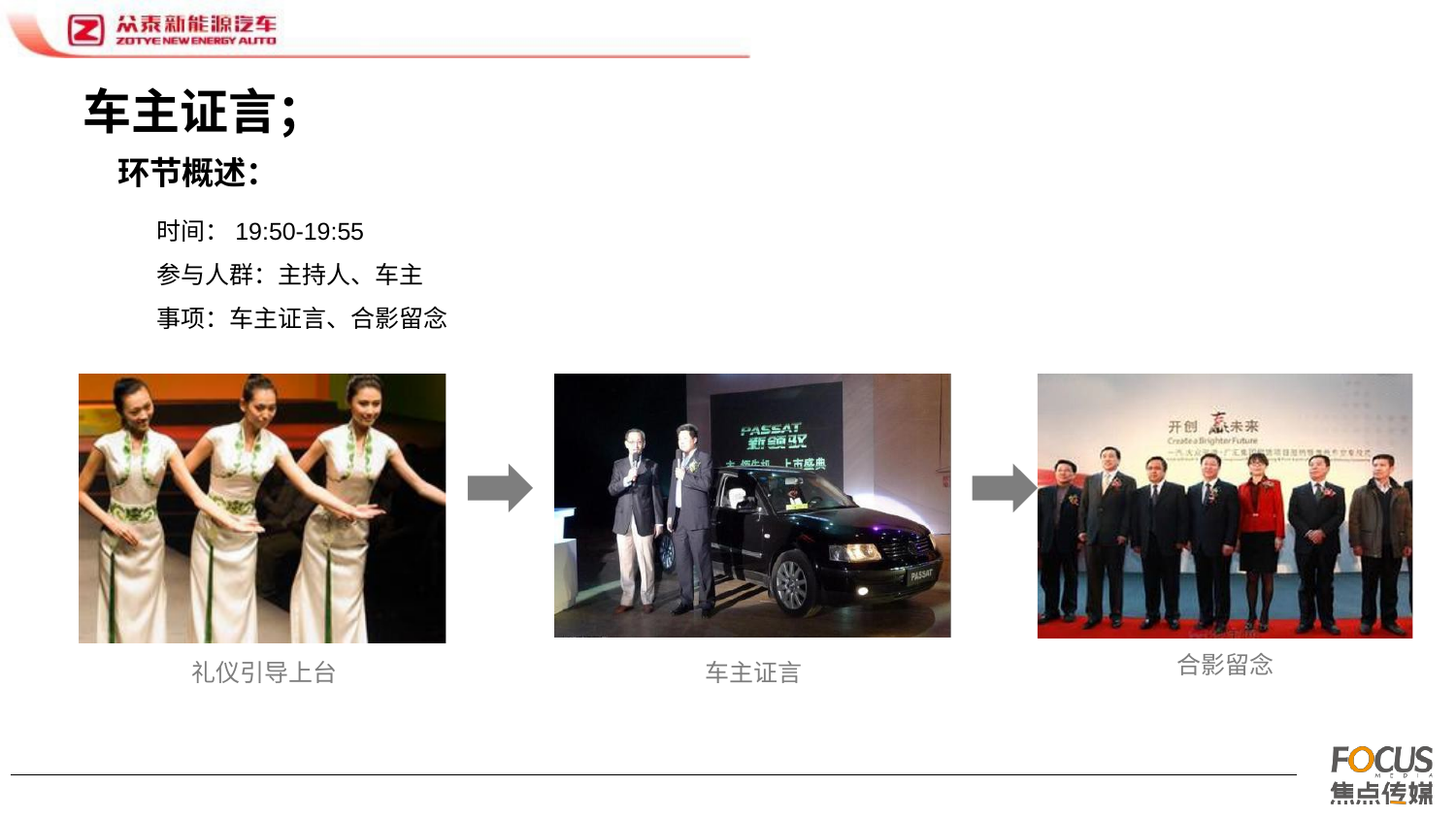

# 车主证言；
环节概述：
时间：19:50-19:55
参与人群：主持人、车主 事项：车主证言、合影留念

合影留念
礼仪引导上台
车主证言